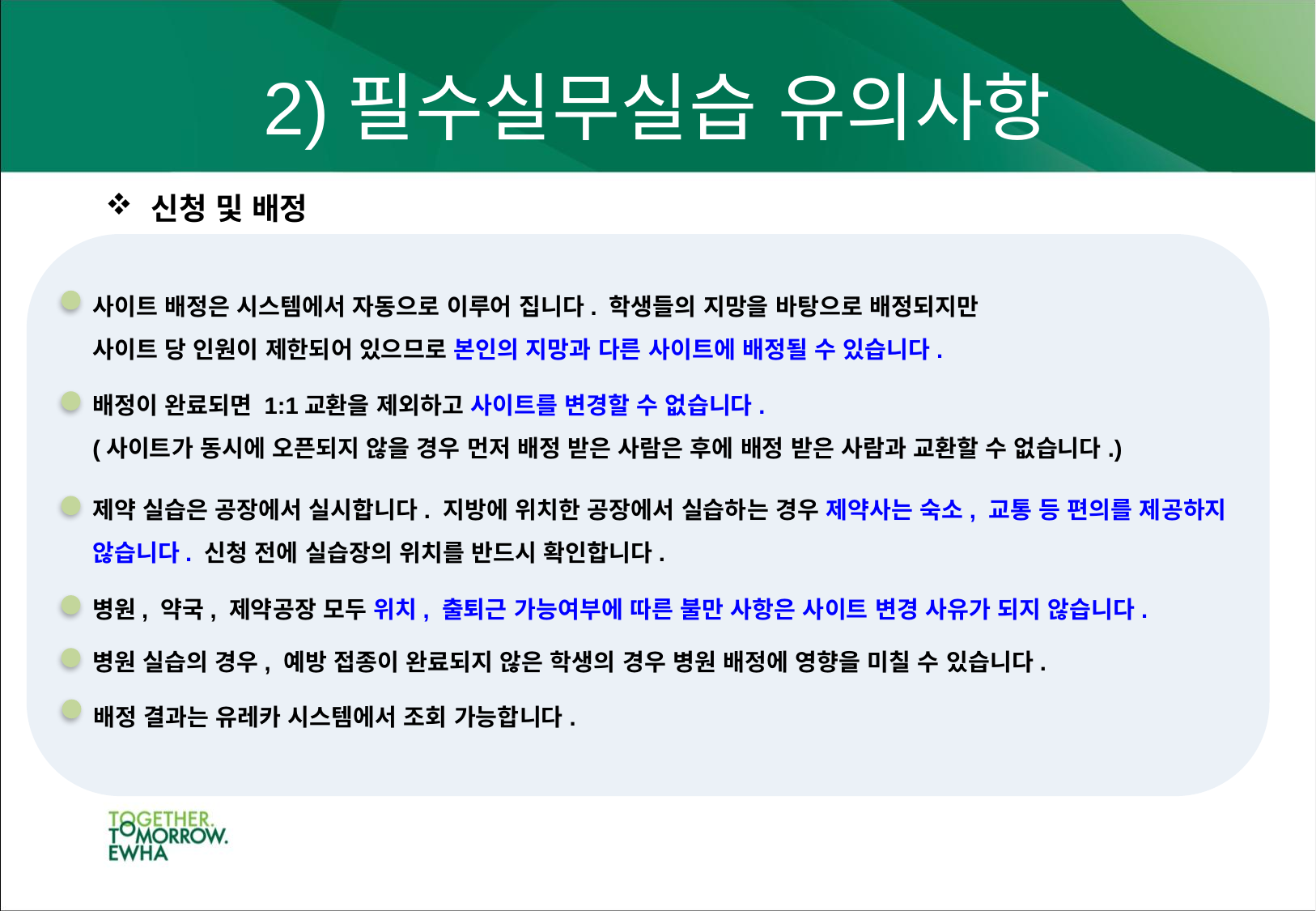

# 2)필수실무실습 유의사항
신청 및 배정

사이트 배정은 시스템에서 자동으로 이루어 집니다. 학생들의 지망을 바탕으로 배정되지만
사이트 당 인원이 제한되어 있으므로 본인의 지망과 다른 사이트에 배정될 수 있습니다.

배정이 완료되면 1:1교환을 제외하고 사이트를 변경할 수 없습니다.
(사이트가 동시에 오픈되지 않을 경우 먼저 배정 받은 사람은 후에 배정 받은 사람과 교환할 수 없습니다.)

제약 실습은 공장에서 실시합니다. 지방에 위치한 공장에서 실습하는 경우 제약사는 숙소, 교통 등 편의를 제공하지
않습니다. 신청 전에 실습장의 위치를 반드시 확인합니다.

병원, 약국, 제약공장 모두 위치, 출퇴근 가능여부에 따른 불만 사항은 사이트 변경 사유가 되지 않습니다.

병원 실습의 경우, 예방 접종이 완료되지 않은 학생의 경우 병원 배정에 영향을 미칠 수 있습니다.

배정 결과는 유레카 시스템에서 조회 가능합니다.